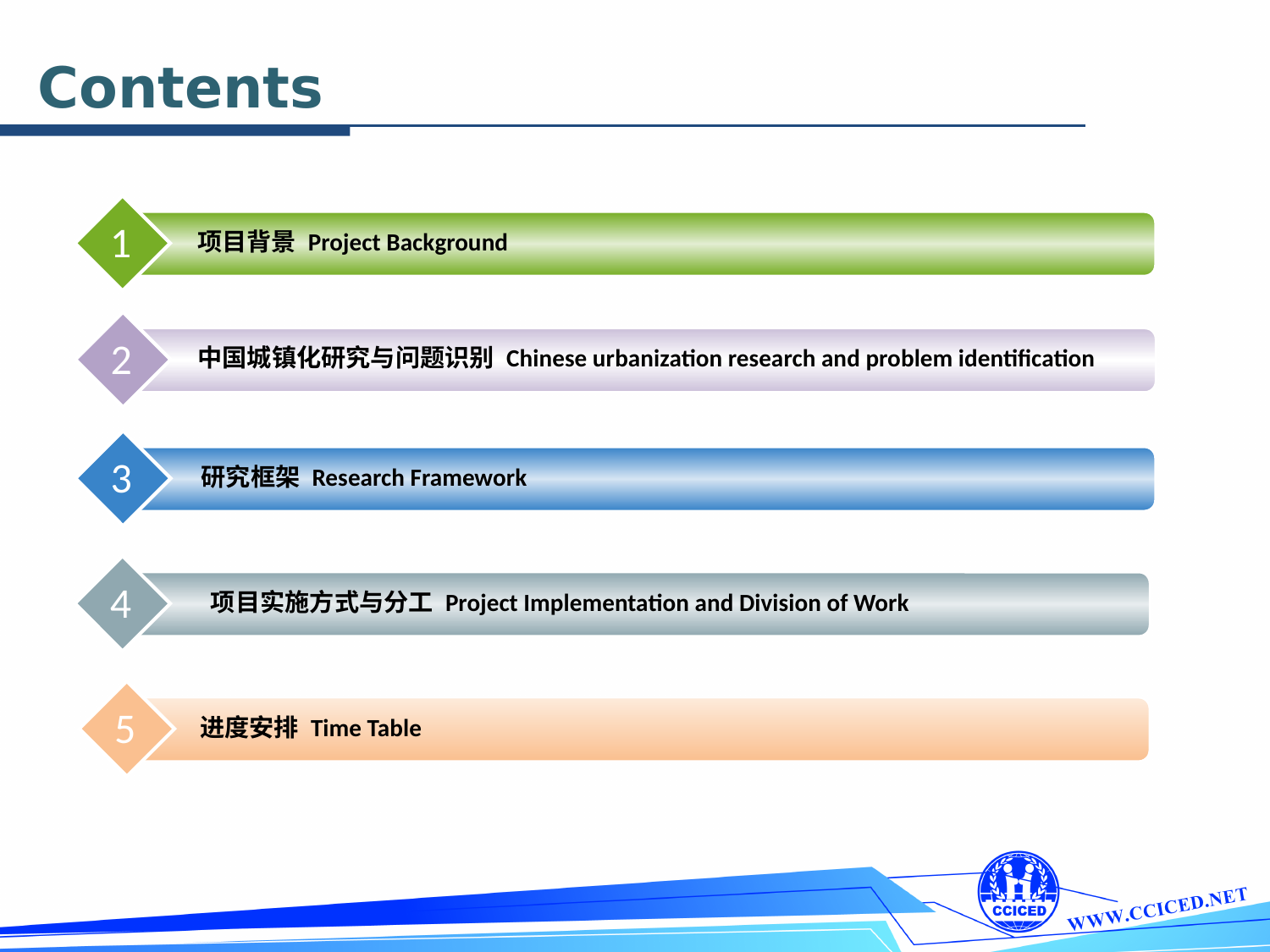

Contents

1

项目背景 Project Background

2

中国城镇化研究与问题识别 Chinese urbanization research and problem identification

3

研究框架 Research Framework

4

   项目实施方式与分工 Project Implementation and Division of Work

5

    进度安排 Time Table